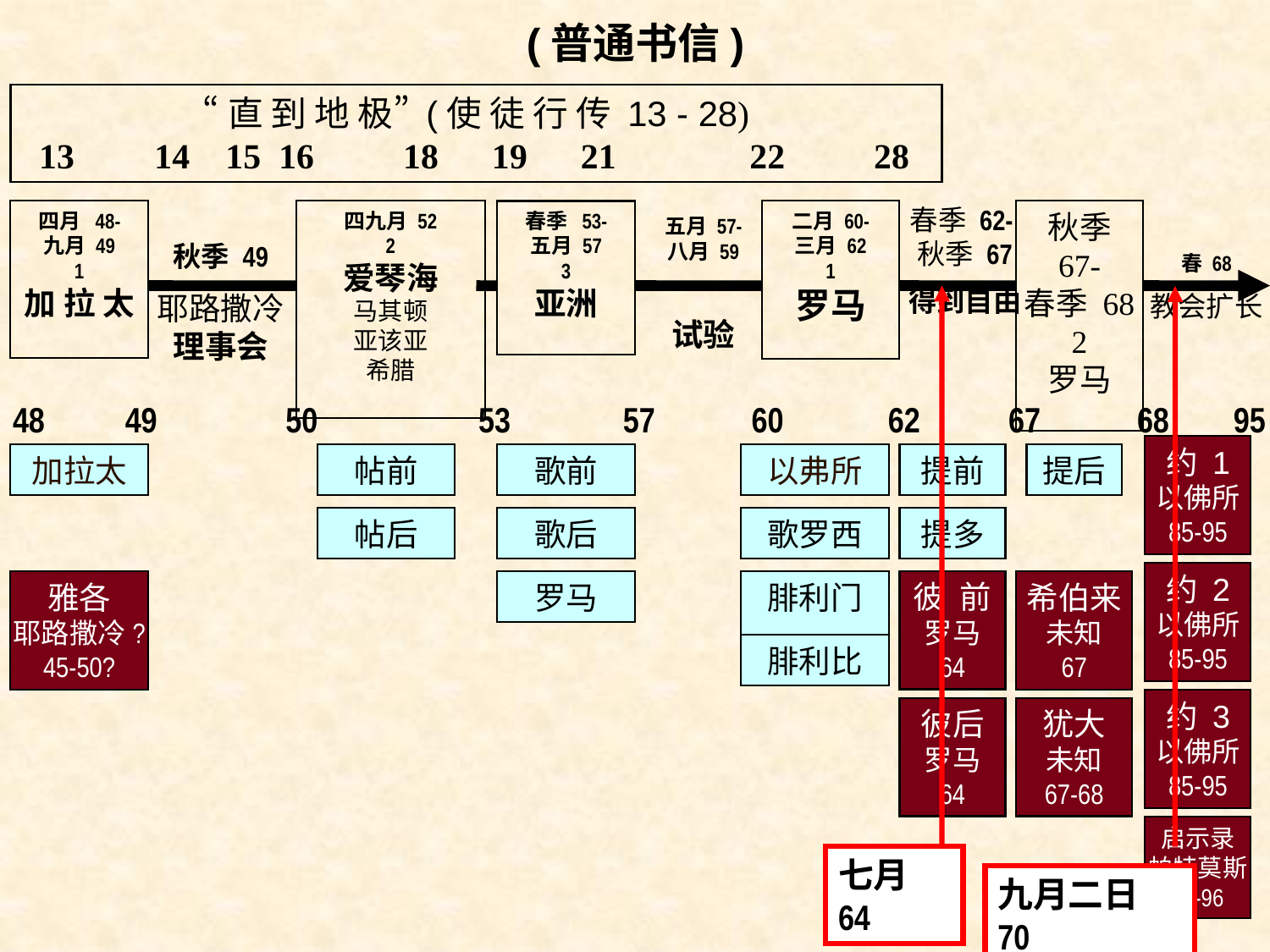

(普通书信)
“直 到 地 极” (使 徒 行 传 13 - 28)
    13         14    15  16          18      19      21               22          28
春季 62-秋季 67
得到自由
四九月 52
2
爱琴海
马其顿
亚该亚
希腊

春季  53-
五月 57
3
亚洲

二月 60-
三月 62
1
罗马

秋季 67-
春季 68
2
罗马

四月  48-
九月 49
1
加 拉 太

五月 57-
八月 59

试验
秋季 49
耶路撒冷
理事会
春 68
教会扩长

48          49                50                    53              57            60             62           67            68        95
约 1
以佛所
85-95
约 2
以佛所
85-95
约 3
以佛所
85-95
启示录
帕特莫斯
95-96
加拉太
帖前
歌前
以弗所
提前
提后
帖后
歌后
歌罗西
提多
罗马
腓利门

雅各
耶路撒冷?
45-50?
彼  前
罗马
64
希伯来
未知
67
彼后
罗马
64
犹大
未知
67-68
腓利比
七月 64
九月二日 70